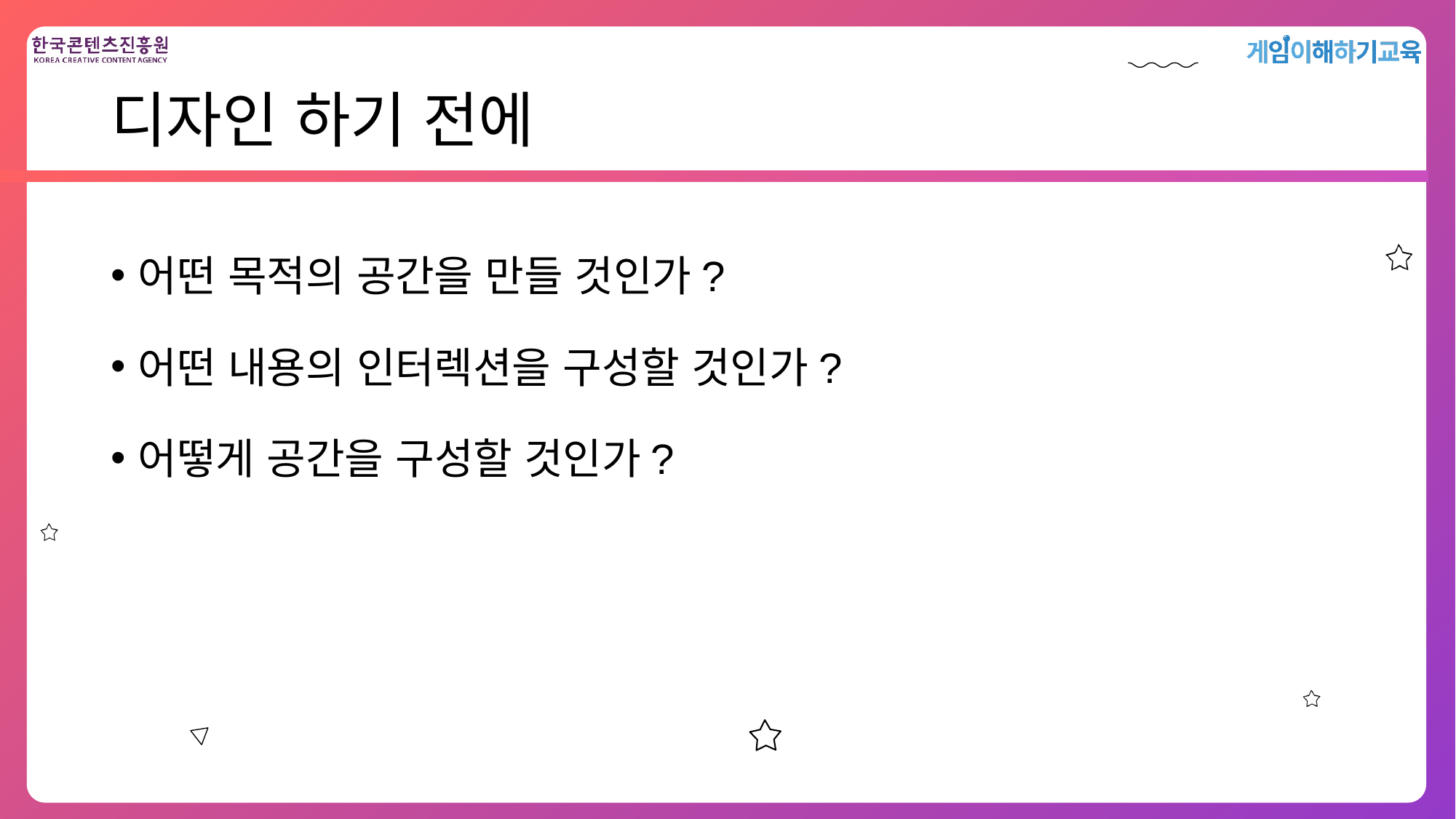

# 디자인 하기 전에
어떤 목적의 공간을 만들 것인가?
어떤 내용의 인터렉션을 구성할 것인가?
어떻게 공간을 구성할 것인가?